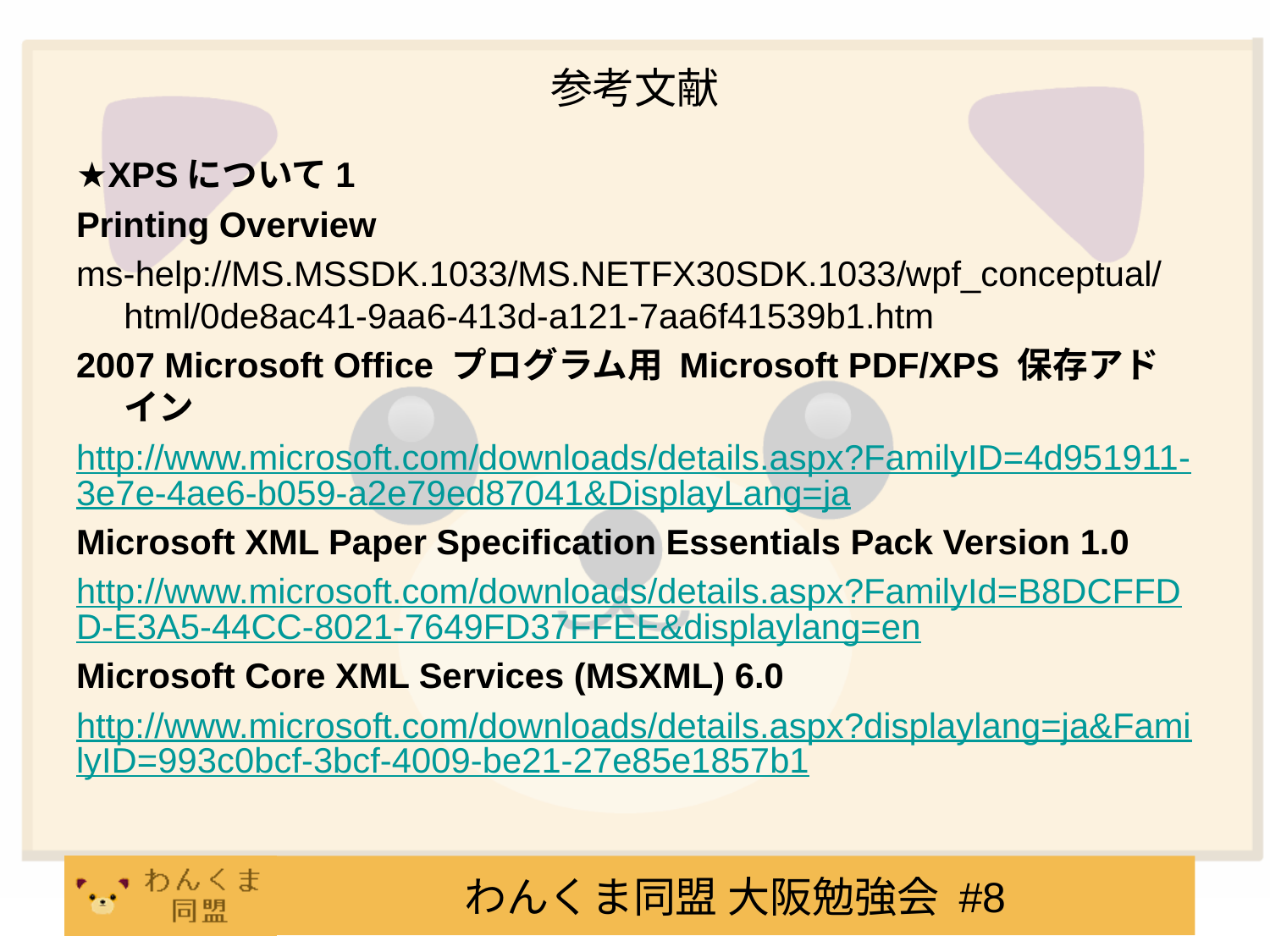

# 参考文献
★XPSについて1
Printing Overview
ms-help://MS.MSSDK.1033/MS.NETFX30SDK.1033/wpf_conceptual/html/0de8ac41-9aa6-413d-a121-7aa6f41539b1.htm
2007 Microsoft Office プログラム用 Microsoft PDF/XPS 保存アドイン
http://www.microsoft.com/downloads/details.aspx?FamilyID=4d951911-3e7e-4ae6-b059-a2e79ed87041&DisplayLang=ja
Microsoft XML Paper Specification Essentials Pack Version 1.0
http://www.microsoft.com/downloads/details.aspx?FamilyId=B8DCFFDD-E3A5-44CC-8021-7649FD37FFEE&displaylang=en
Microsoft Core XML Services (MSXML) 6.0
http://www.microsoft.com/downloads/details.aspx?displaylang=ja&FamilyID=993c0bcf-3bcf-4009-be21-27e85e1857b1